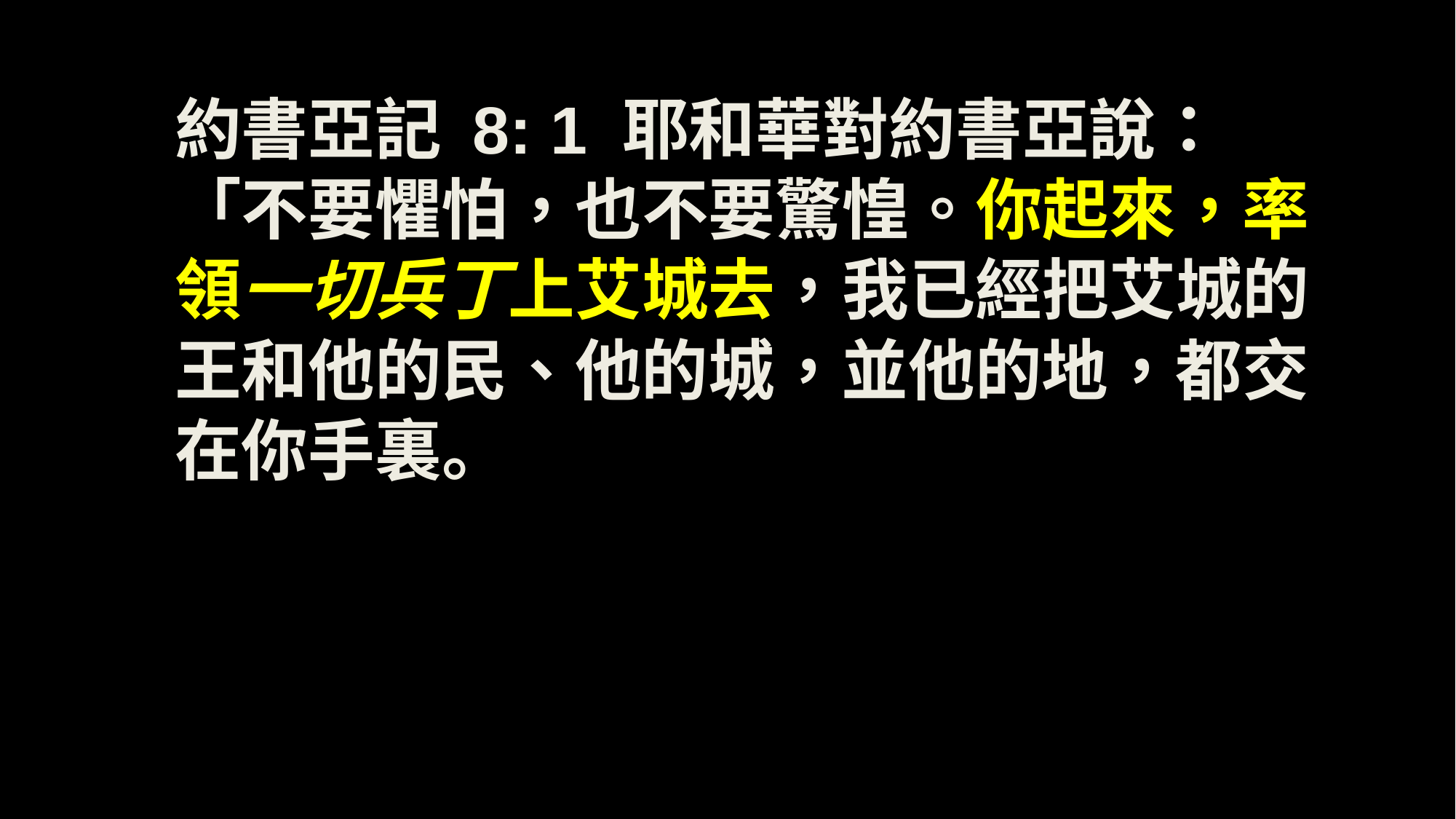

約書亞記 8: 1 耶和華對約書亞說：「不要懼怕，也不要驚惶。你起來，率領一切兵丁上艾城去，我已經把艾城的王和他的民、他的城，並他的地，都交在你手裏。